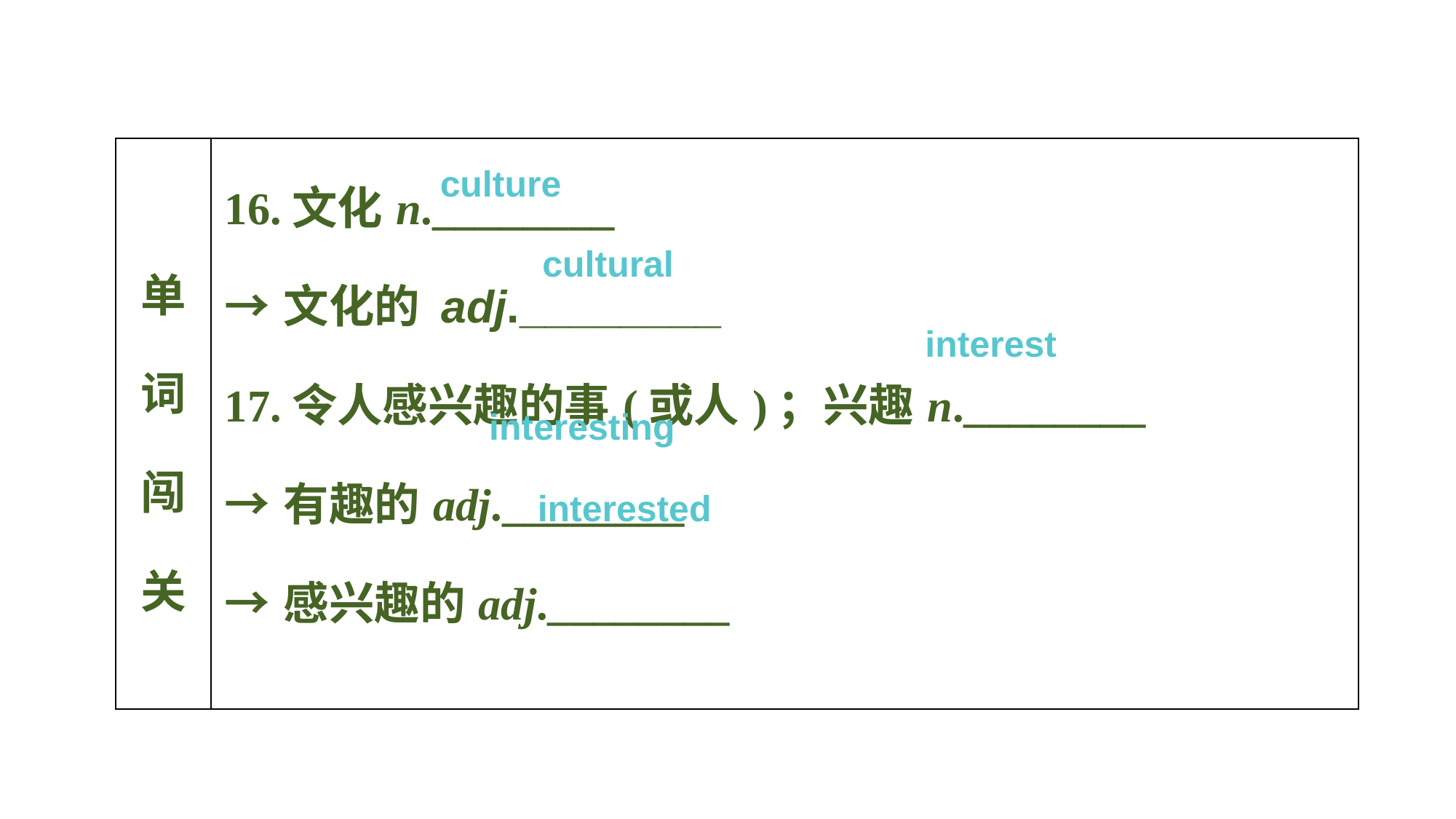

| 单词闯关 | 16.文化n.\_\_\_\_\_\_\_\_ →文化的 adj.\_\_\_\_\_\_\_\_ 17.令人感兴趣的事(或人)；兴趣n.\_\_\_\_\_\_\_\_ →有趣的adj.\_\_\_\_\_\_\_\_ →感兴趣的adj.\_\_\_\_\_\_\_\_ |
| --- | --- |
culture
cultural
interest
interesting
interested